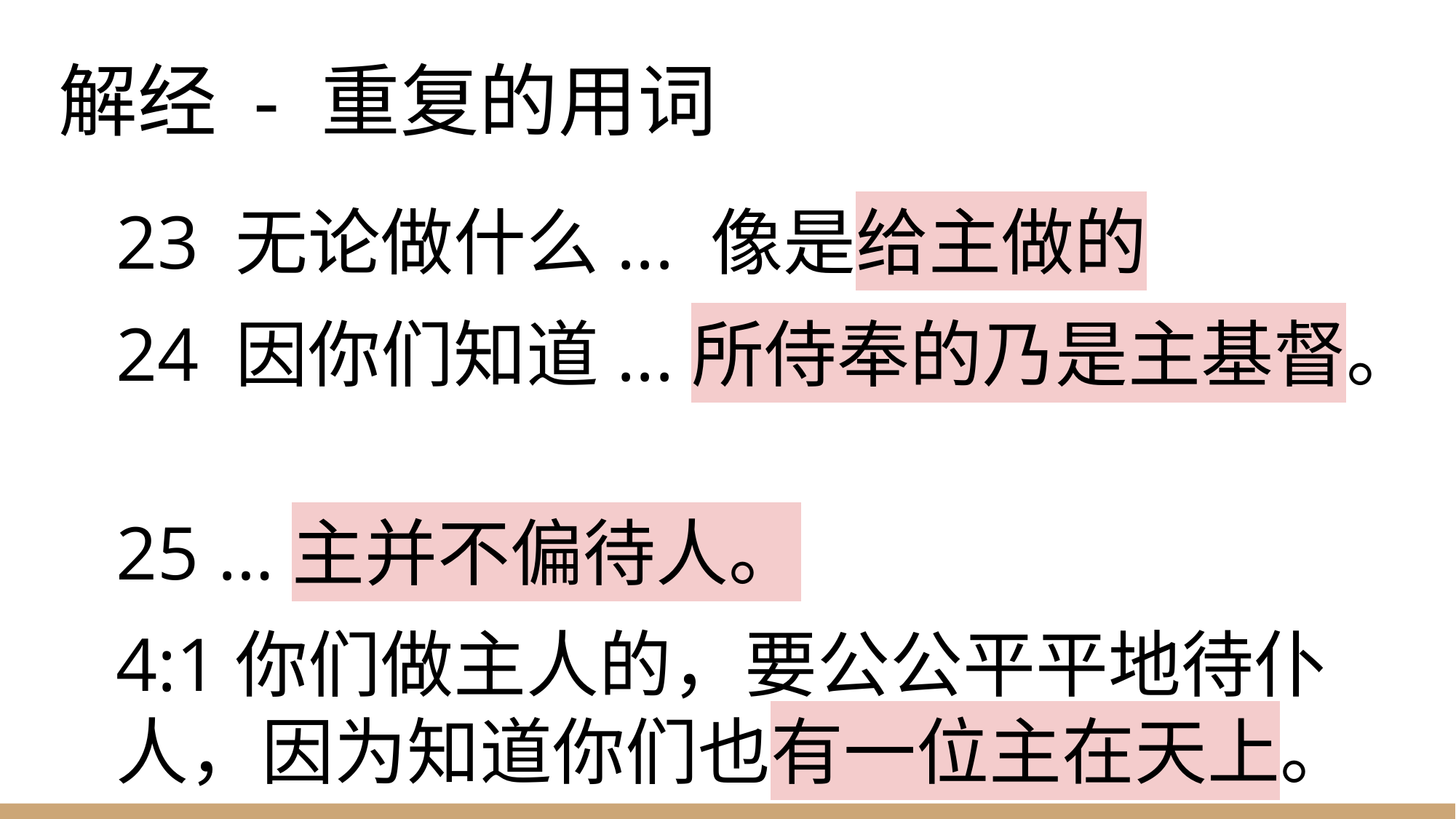

# 解经 - 重复的用词
23 无论做什么... 像是给主做的
24 因你们知道...所侍奉的乃是主基督。
25 …主并不偏待人。
4:1你们做主人的，要公公平平地待仆人，因为知道你们也有一位主在天上。